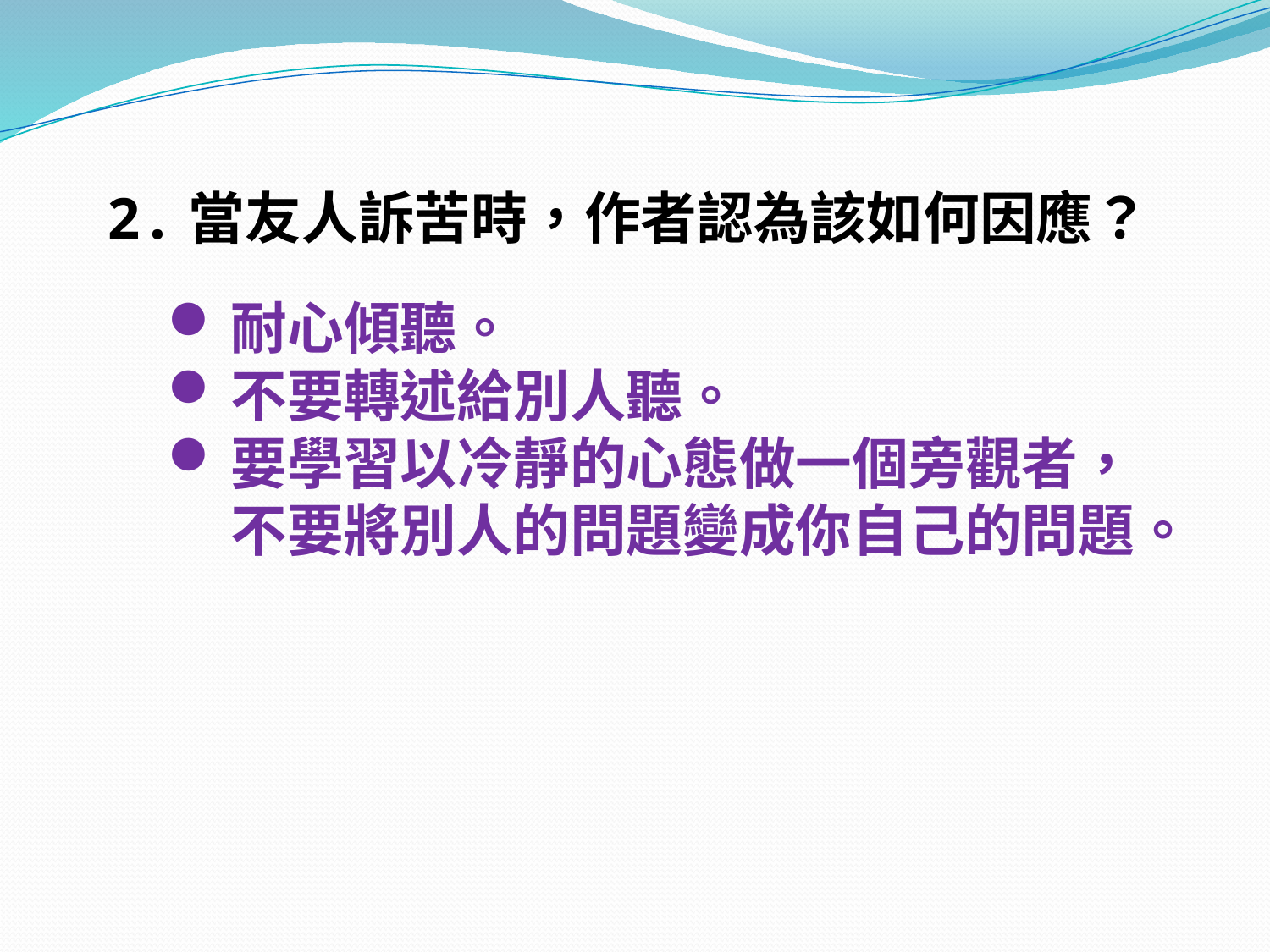

2.當友人訴苦時，作者認為該如何因應？
耐心傾聽。
不要轉述給別人聽。
要學習以冷靜的心態做一個旁觀者，不要將別人的問題變成你自己的問題。